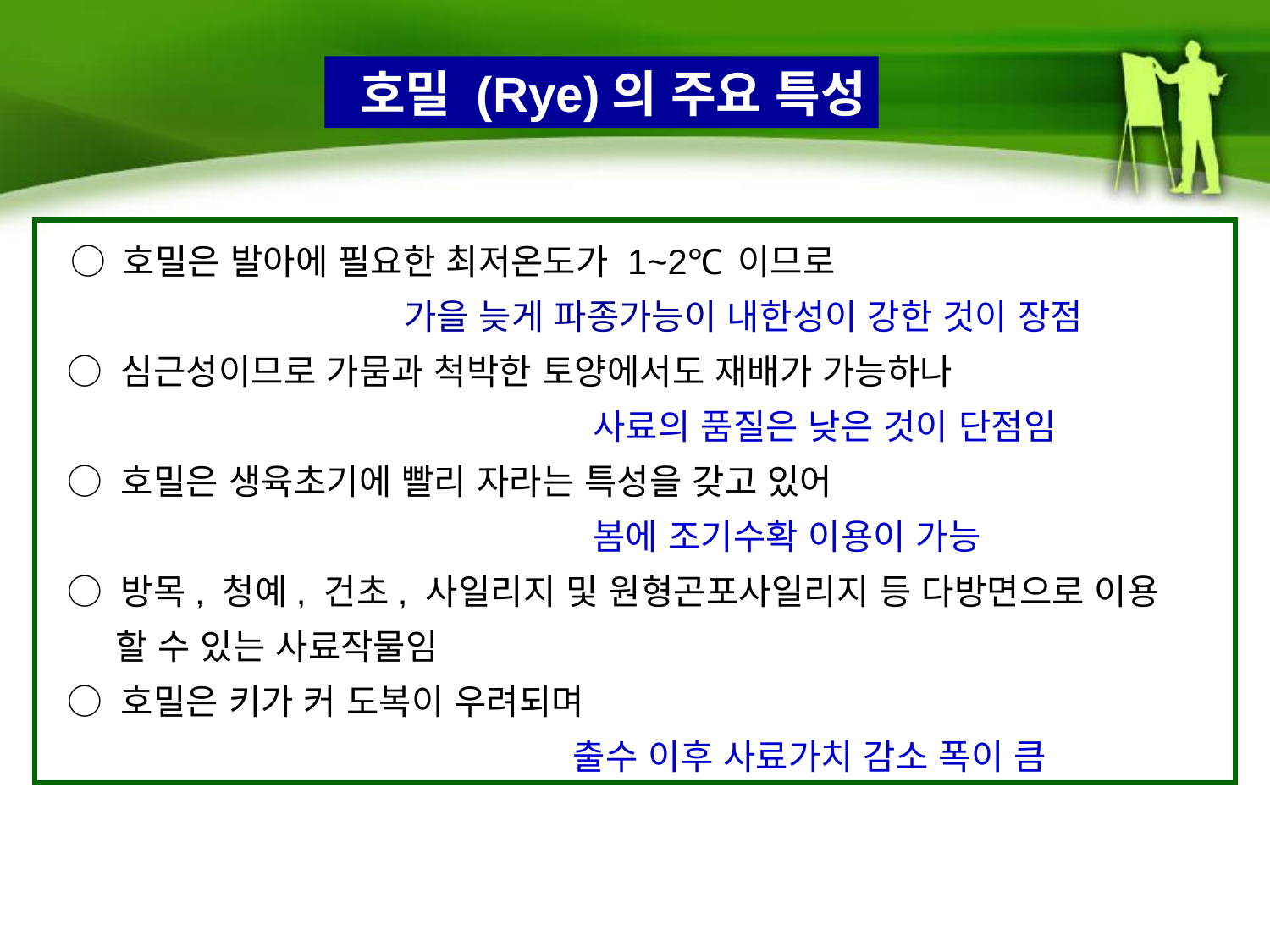

호밀 (Rye)의 주요 특성
   ○ 호밀은 발아에 필요한 최저온도가 1~2℃이므로
                                   가을 늦게 파종가능이 내한성이 강한 것이 장점
  ○ 심근성이므로 가뭄과 척박한 토양에서도 재배가 가능하나
                                                      사료의 품질은 낮은 것이 단점임
  ○ 호밀은 생육초기에 빨리 자라는 특성을 갖고 있어
                                                      봄에 조기수확 이용이 가능
  ○ 방목, 청예, 건초, 사일리지 및 원형곤포사일리지 등 다방면으로 이용
      할 수 있는 사료작물임
  ○ 호밀은 키가 커 도복이 우려되며
                                                    출수 이후 사료가치 감소 폭이 큼